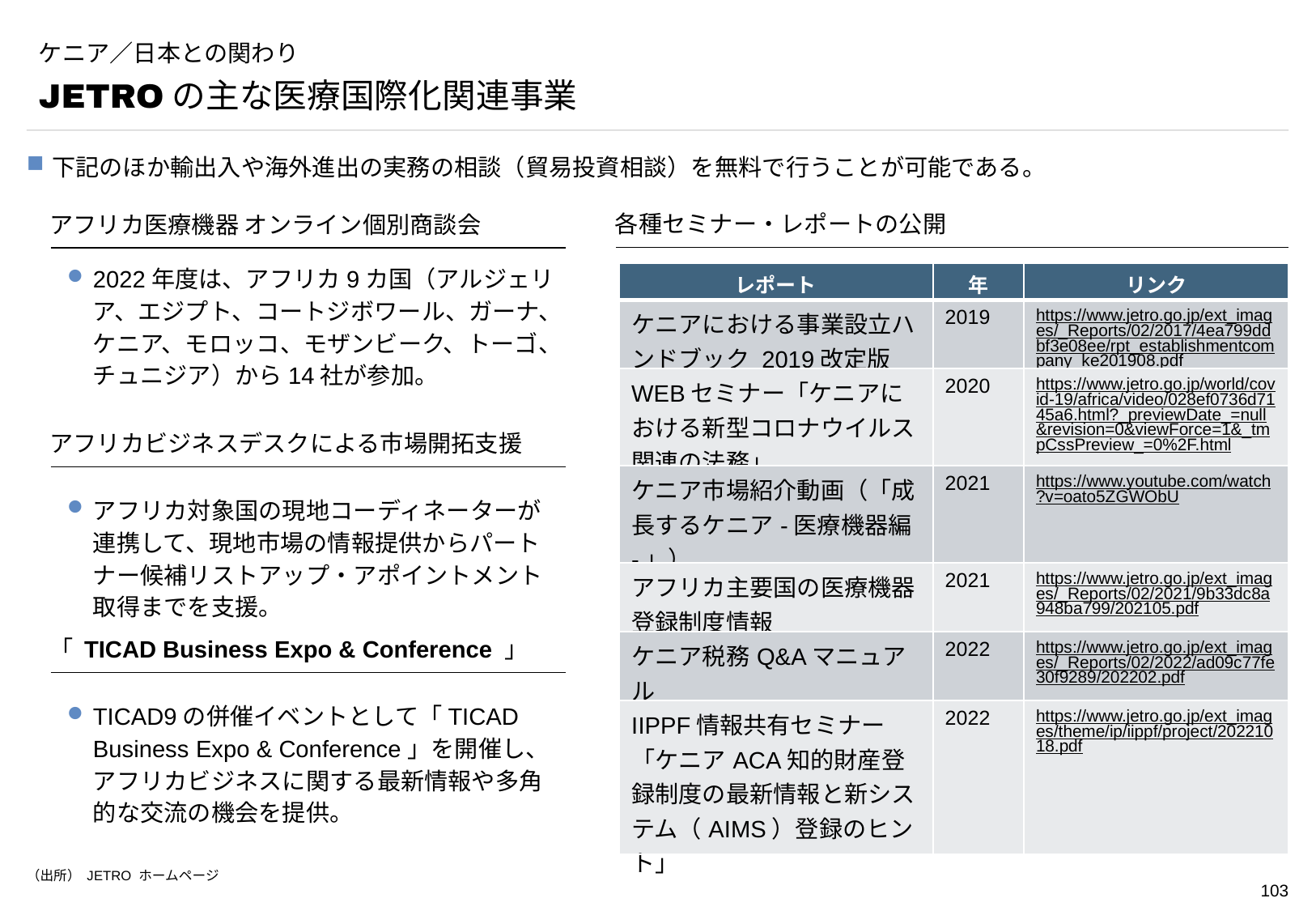

# ケニア／日本との関わり
JETROの主な医療国際化関連事業
下記のほか輸出入や海外進出の実務の相談（貿易投資相談）を無料で行うことが可能である。
各種セミナー・レポートの公開
アフリカ医療機器 オンライン個別商談会
2022年度は、アフリカ9カ国（アルジェリア、エジプト、コートジボワール、ガーナ、ケニア、モロッコ、モザンビーク、トーゴ、チュニジア）から14社が参加。
| レポート | 年 | リンク |
| --- | --- | --- |
| ケニアにおける事業設立ハンドブック 2019改定版 | 2019 | https://www.jetro.go.jp/ext\_images/\_Reports/02/2017/4ea799ddbf3e08ee/rpt\_establishmentcompany\_ke201908.pdf |
| WEBセミナー「ケニアにおける新型コロナウイルス関連の法務」 | 2020 | https://www.jetro.go.jp/world/covid-19/africa/video/028ef0736d7145a6.html?\_previewDate\_=null&revision=0&viewForce=1&\_tmpCssPreview\_=0%2F.html |
| ケニア市場紹介動画（「成長するケニア-医療機器編-」） | 2021 | https://www.youtube.com/watch?v=oato5ZGWObU |
| アフリカ主要国の医療機器登録制度情報 | 2021 | https://www.jetro.go.jp/ext\_images/\_Reports/02/2021/9b33dc8a948ba799/202105.pdf |
| ケニア税務Q&Aマニュアル | 2022 | https://www.jetro.go.jp/ext\_images/\_Reports/02/2022/ad09c77fe30f9289/202202.pdf |
| IIPPF情報共有セミナー「ケニアACA知的財産登録制度の最新情報と新システム（AIMS）登録のヒント」 | 2022 | https://www.jetro.go.jp/ext\_images/theme/ip/iippf/project/20221018.pdf |
アフリカビジネスデスクによる市場開拓支援
アフリカ対象国の現地コーディネーターが連携して、現地市場の情報提供からパートナー候補リストアップ・アポイントメント取得までを支援。
「 TICAD Business Expo & Conference 」
TICAD9の併催イベントとして「TICAD Business Expo & Conference」を開催し、アフリカビジネスに関する最新情報や多角的な交流の機会を提供。
（出所） JETRO ホームページ